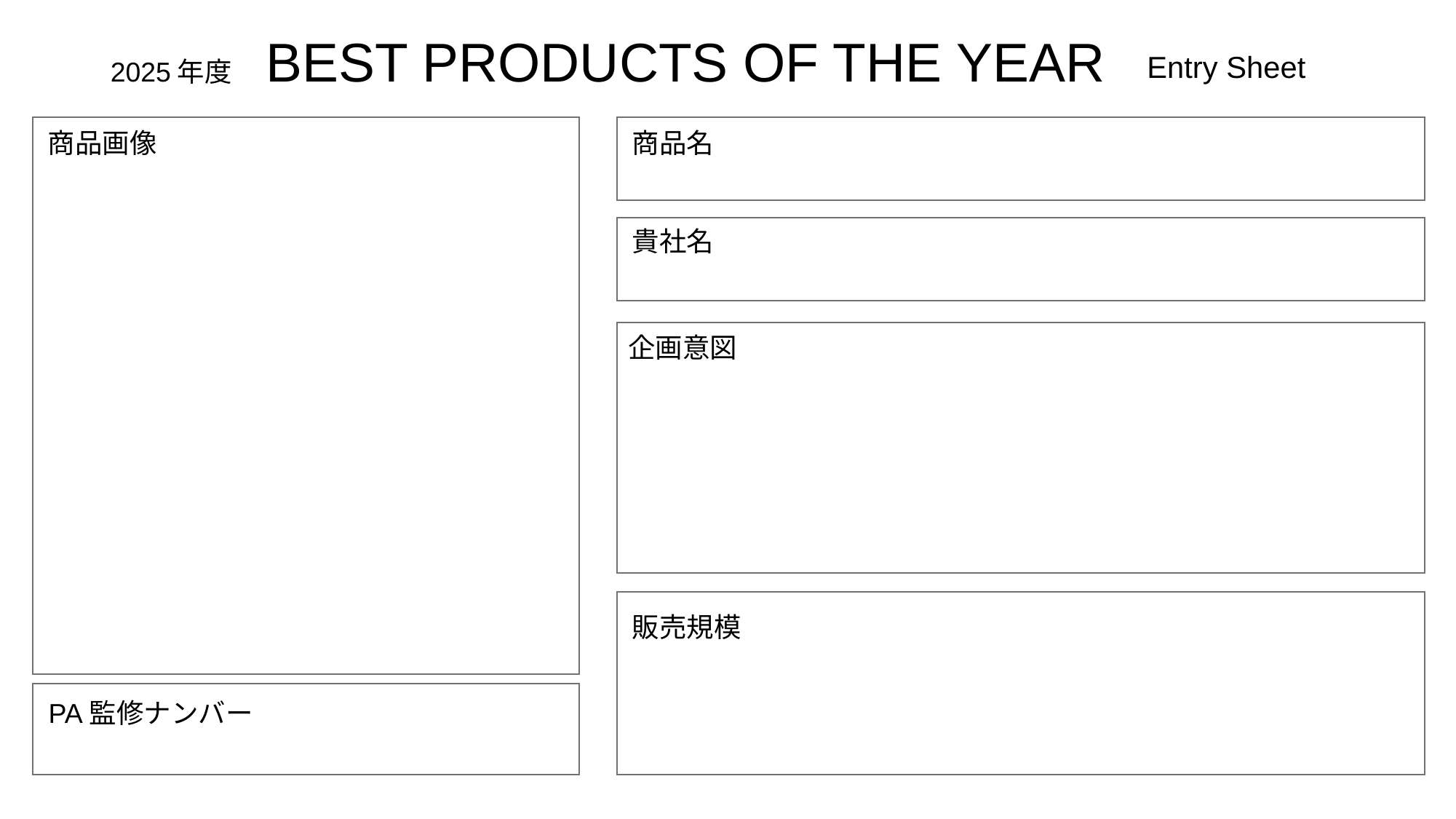

Entry Sheet
2025年度　BEST PRODUCTS OF THE YEAR

商品画像
商品名

貴社名

企画意図

販売規模

PA監修ナンバー